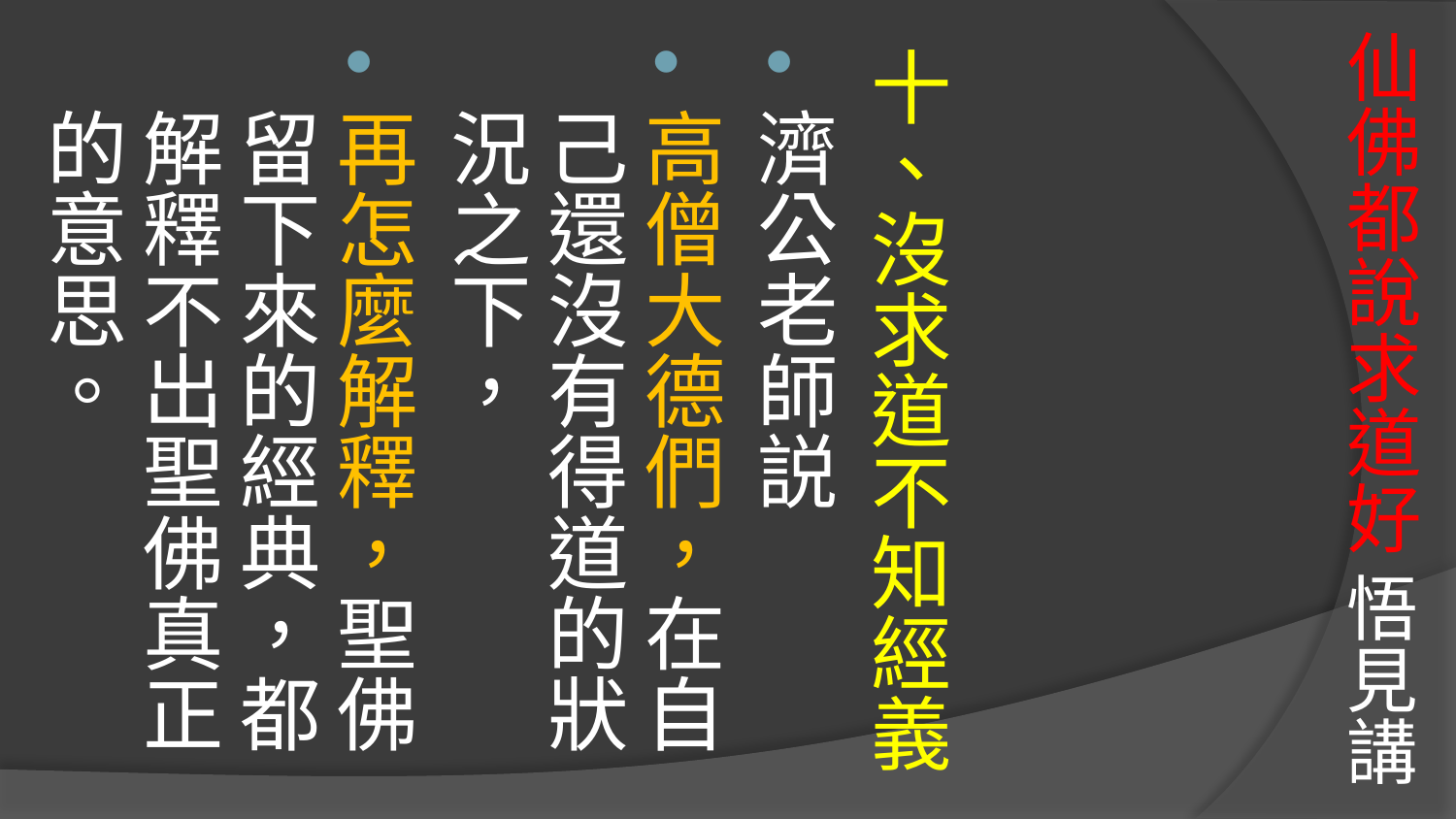

# 仙佛都說求道好 悟見講
十、沒求道不知經義
濟公老師説
高僧大德們，在自己還沒有得道的狀況之下，
再怎麼解釋，聖佛留下來的經典，都解釋不出聖佛真正的意思。